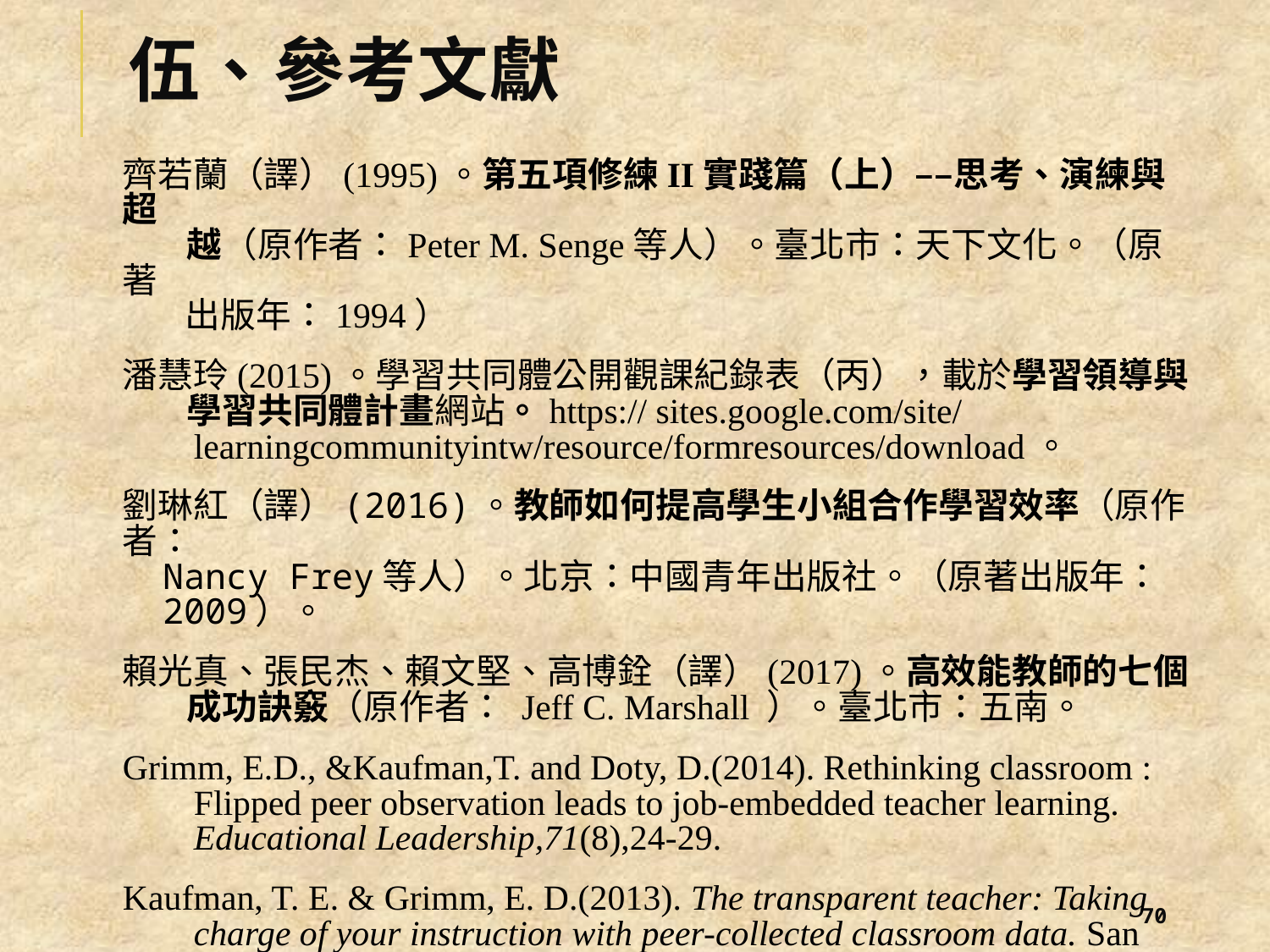

# 伍、參考文獻
齊若蘭（譯）(1995)。第五項修練II實踐篇（上）––思考、演練與超
        越（原作者：Peter M. Senge等人）。臺北市：天下文化。（原著
        出版年：1994）
潘慧玲(2015)。學習共同體公開觀課紀錄表（丙），載於學習領導與
        學習共同體計畫網站。https:// sites.google.com/site/
        learningcommunityintw/resource/formresources/download。
劉琳紅（譯）(2016)。教師如何提高學生小組合作學習效率（原作者：
    Nancy Frey等人）。北京：中國青年出版社。（原著出版年：
    2009）。
賴光真、張民杰、賴文堅、高博銓（譯）(2017)。高效能教師的七個
        成功訣竅（原作者： Jeff C. Marshall ）。臺北市：五南。
Grimm, E.D., &Kaufman,T. and Doty, D.(2014). Rethinking classroom :
        Flipped peer observation leads to job-embedded teacher learning.
        Educational Leadership,71(8),24-29.
Kaufman, T. E. & Grimm, E. D.(2013). The transparent teacher: Taking
        charge of your instruction with peer-collected classroom data. San
        Francisco, CA: John Wiley & Sons, Inc.
70